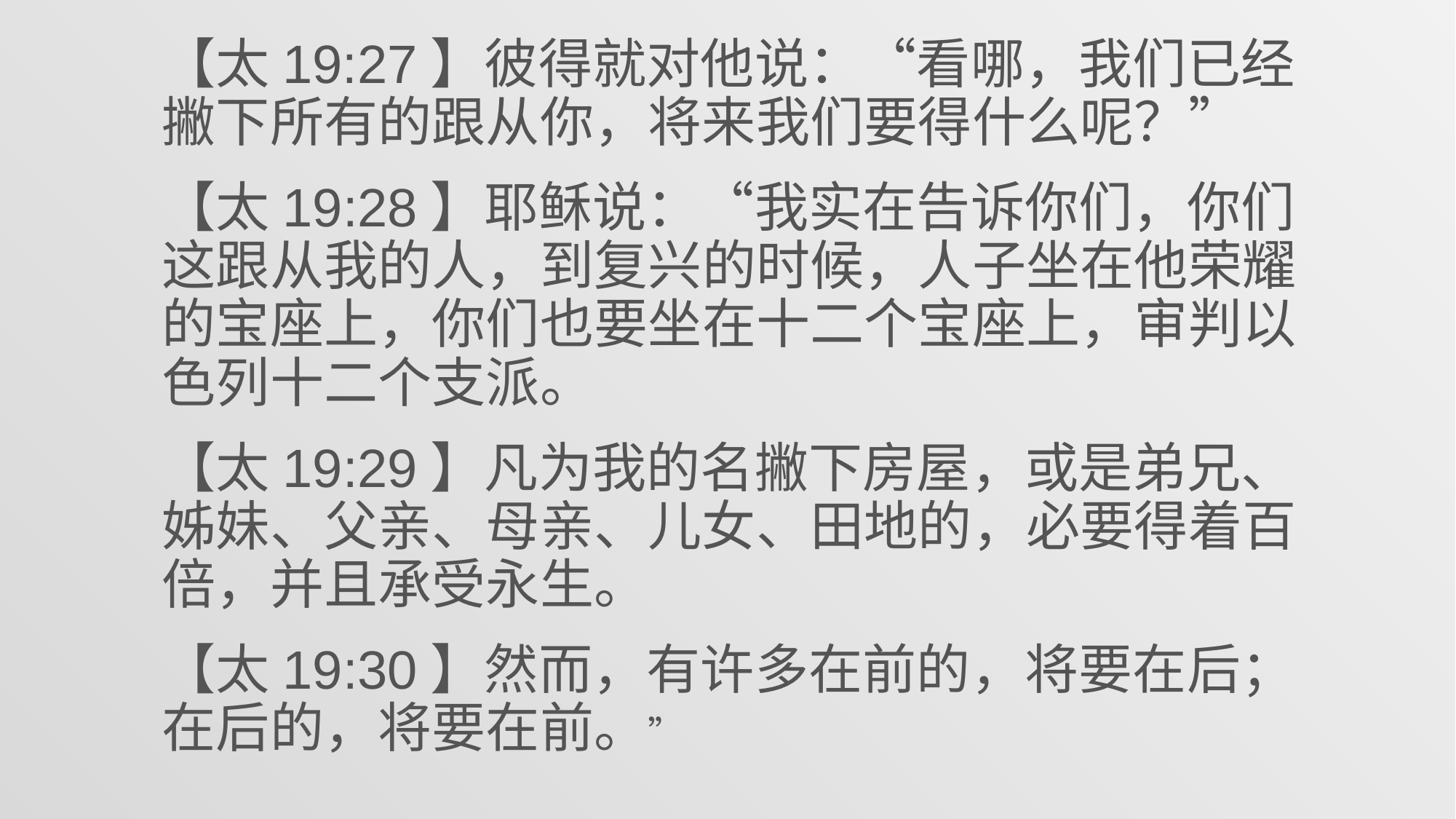

【太19:27】彼得就对他说：“看哪，我们已经撇下所有的跟从你，将来我们要得什么呢？”
【太19:28】耶稣说：“我实在告诉你们，你们这跟从我的人，到复兴的时候，人子坐在他荣耀的宝座上，你们也要坐在十二个宝座上，审判以色列十二个支派。
【太19:29】凡为我的名撇下房屋，或是弟兄、姊妹、父亲、母亲、儿女、田地的，必要得着百倍，并且承受永生。
【太19:30】然而，有许多在前的，将要在后；在后的，将要在前。”